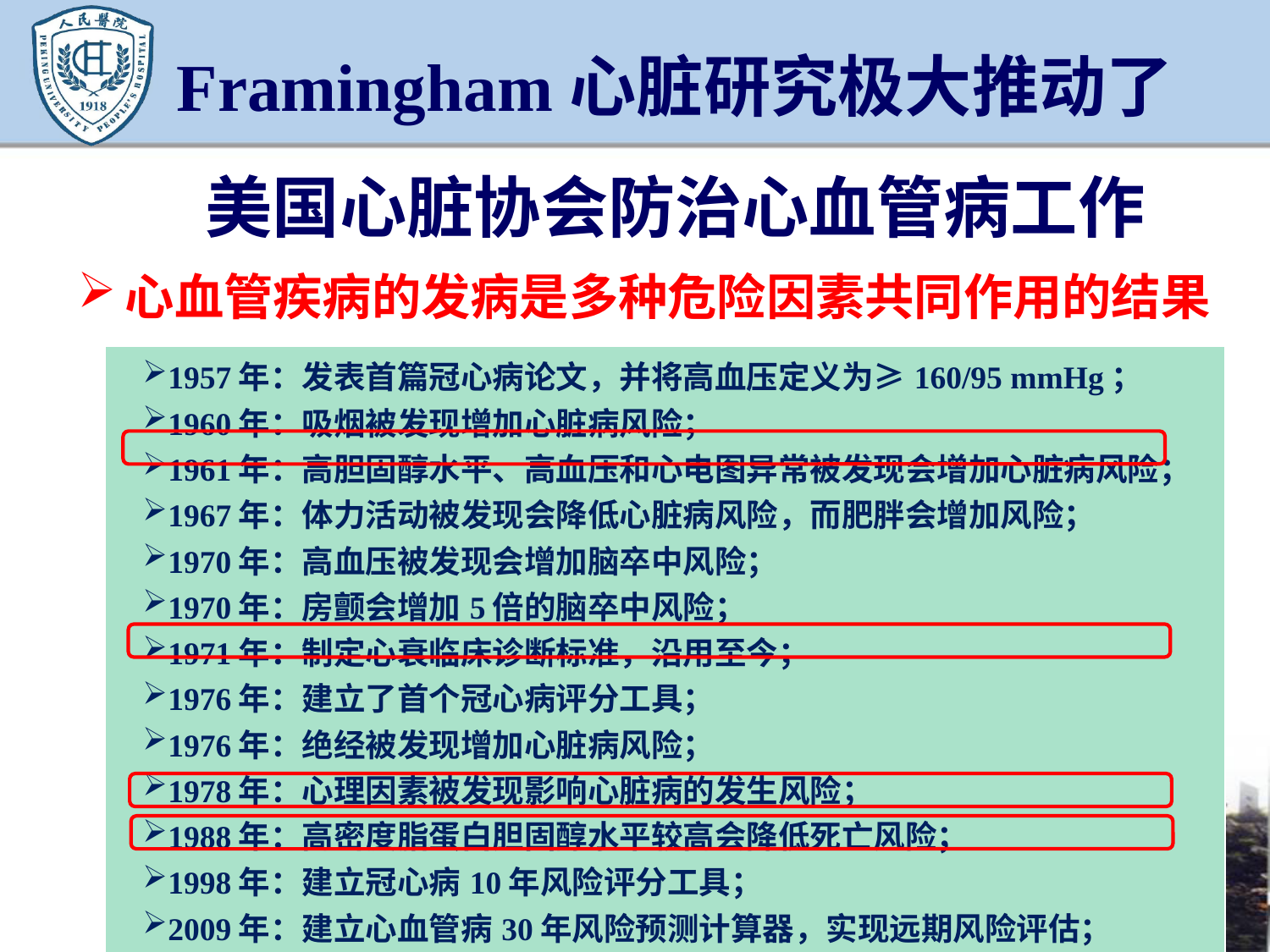

# Framingham心脏研究极大推动了 美国心脏协会防治心血管病工作
心血管疾病的发病是多种危险因素共同作用的结果

| 1957年：发表首篇冠心病论文，并将高血压定义为≥160/95 mmHg； 1960年：吸烟被发现增加心脏病风险； 1961年：高胆固醇水平、高血压和心电图异常被发现会增加心脏病风险； 1967年：体力活动被发现会降低心脏病风险，而肥胖会增加风险； 1970年：高血压被发现会增加脑卒中风险； 1970年：房颤会增加5倍的脑卒中风险； 1971年：制定心衰临床诊断标准，沿用至今； 1976年：建立了首个冠心病评分工具； 1976年：绝经被发现增加心脏病风险； 1978年：心理因素被发现影响心脏病的发生风险； 1988年：高密度脂蛋白胆固醇水平较高会降低死亡风险； 1998年：建立冠心病10年风险评分工具； 2009年：建立心血管病30年风险预测计算器，实现远期风险评估； 2009年：瘦素水平升高降低老年痴呆症的发生风险； 2010年：报告睡眠呼吸暂停增加脑卒中风险。 |
| --- |